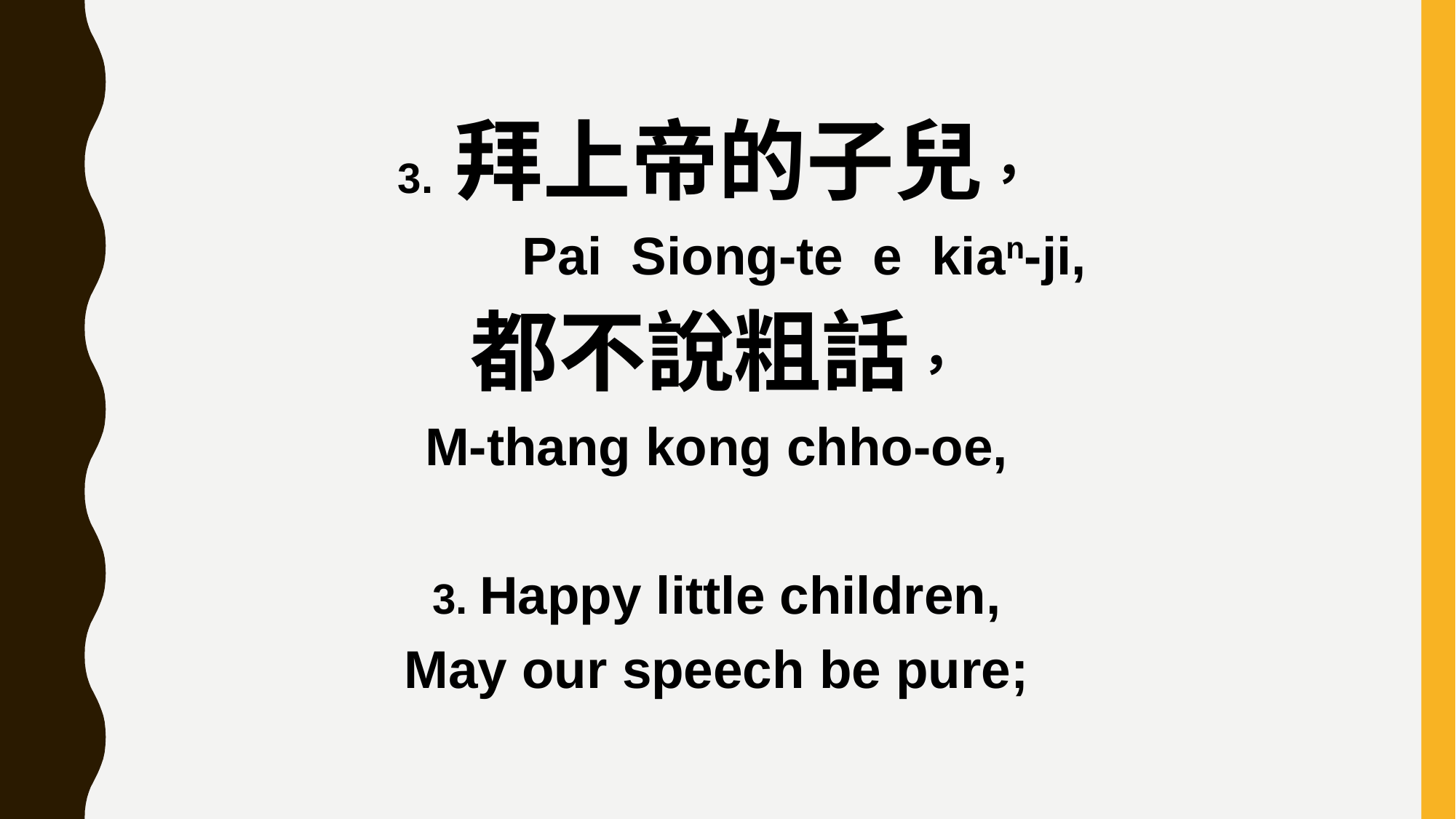

3. 拜上帝的子兒，
                            Pai  Siong-te  e  kian-ji,
都不說粗話，
M-thang kong chho-oe,

3. Happy little children,
May our speech be pure;